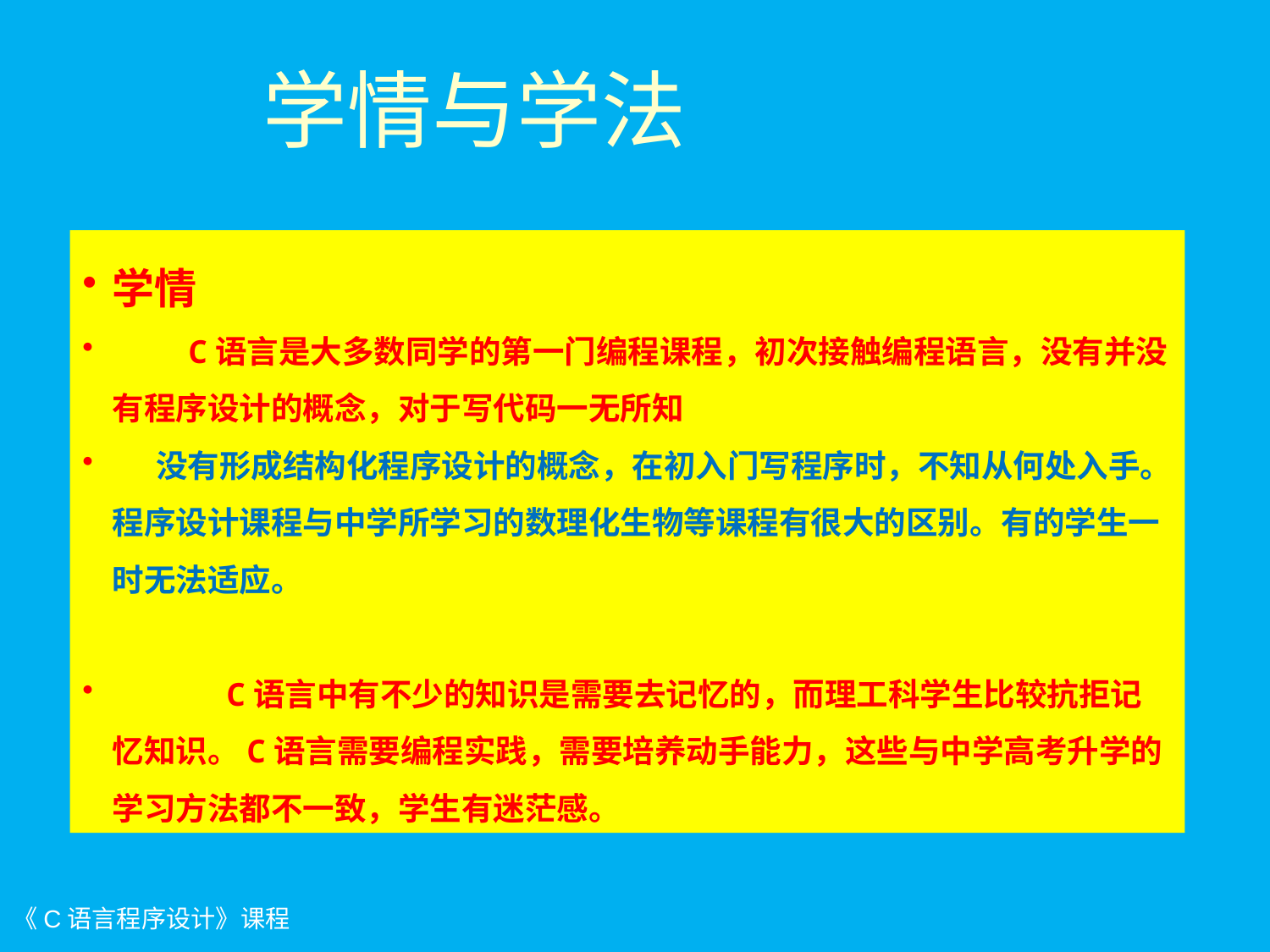

# 学情与学法
学情
    C语言是大多数同学的第一门编程课程，初次接触编程语言，没有并没有程序设计的概念，对于写代码一无所知
     没有形成结构化程序设计的概念，在初入门写程序时，不知从何处入手。程序设计课程与中学所学习的数理化生物等课程有很大的区别。有的学生一时无法适应。

      C语言中有不少的知识是需要去记忆的，而理工科学生比较抗拒记忆知识。C语言需要编程实践，需要培养动手能力，这些与中学高考升学的学习方法都不一致，学生有迷茫感。
《C语言程序设计》课程